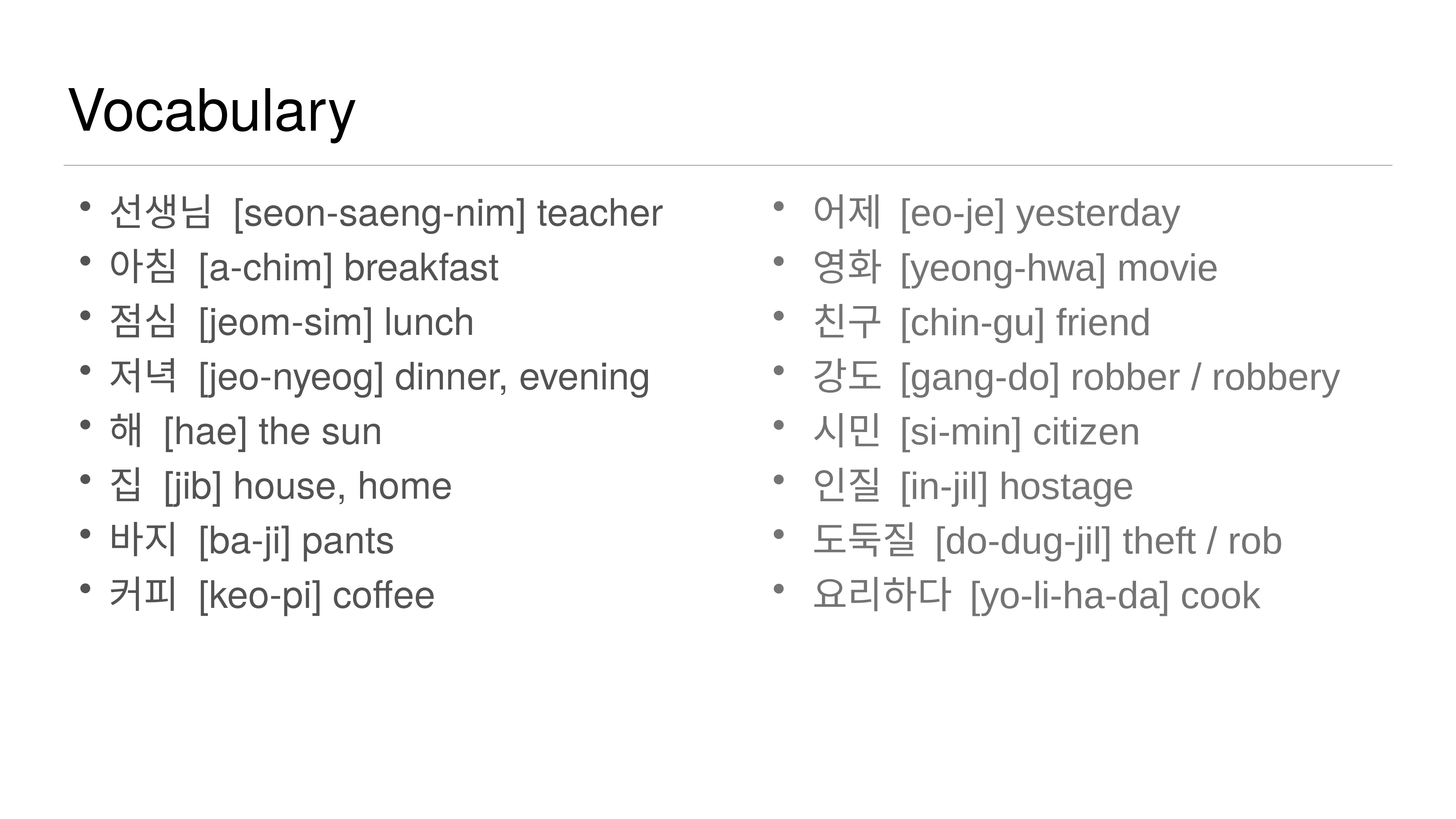

# Vocabulary
선생님 [seon-saeng-nim] teacher
아침 [a-chim] breakfast
점심 [jeom-sim] lunch
저녁 [jeo-nyeog] dinner, evening
해 [hae] the sun
집 [jib] house, home
바지 [ba-ji] pants
커피 [keo-pi] coffee
어제 [eo-je] yesterday
영화 [yeong-hwa] movie
친구 [chin-gu] friend
강도 [gang-do] robber / robbery
시민 [si-min] citizen
인질 [in-jil] hostage
도둑질 [do-dug-jil] theft / rob
요리하다 [yo-li-ha-da] cook